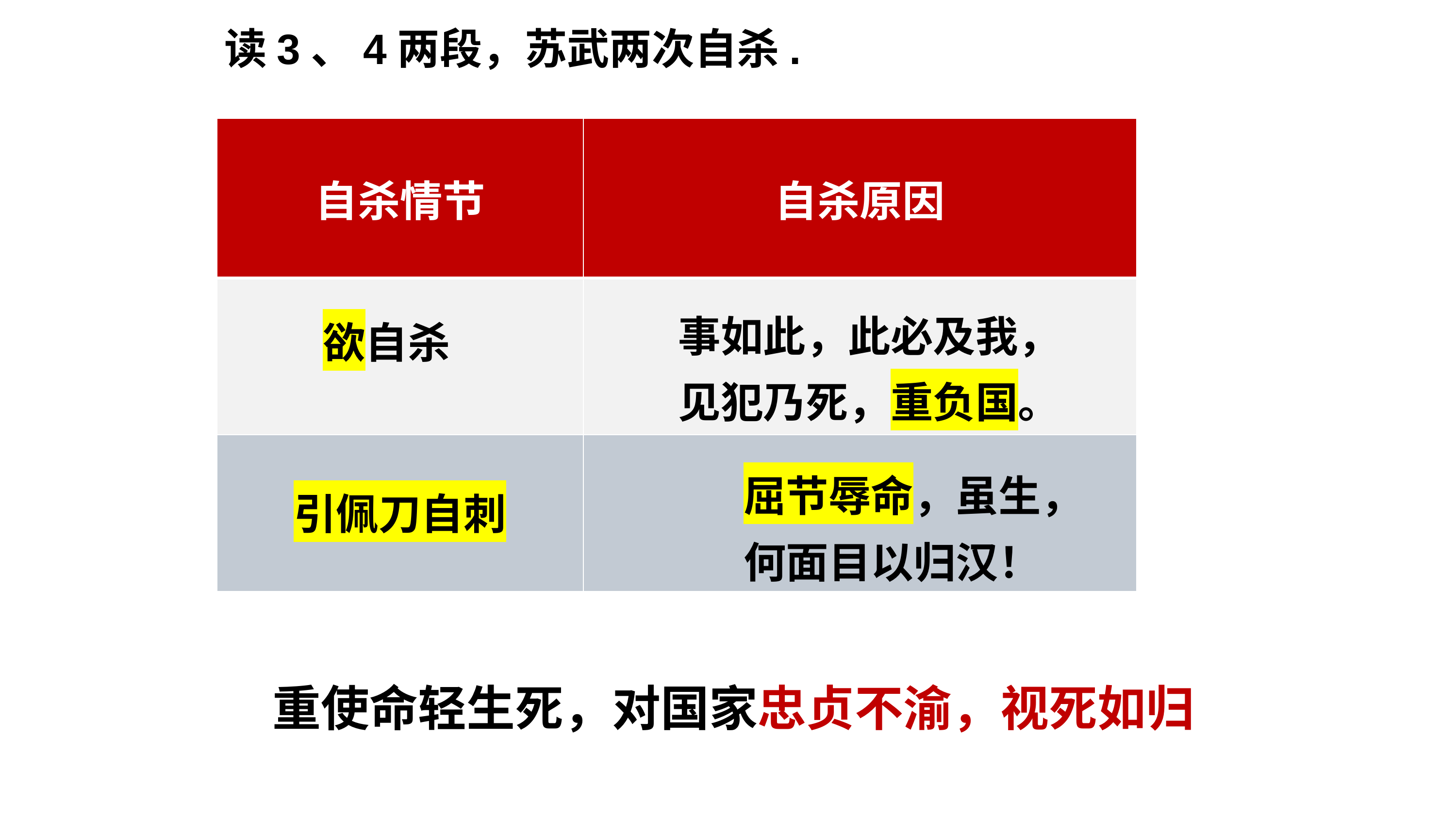

读3、4两段，苏武两次自杀.
| 自杀情节 | 自杀原因 |
| --- | --- |
|  |  |
|  |  |
事如此，此必及我，见犯乃死，重负国。
欲自杀
屈节辱命，虽生，何面目以归汉！
引佩刀自刺
重使命轻生死，对国家忠贞不渝，视死如归